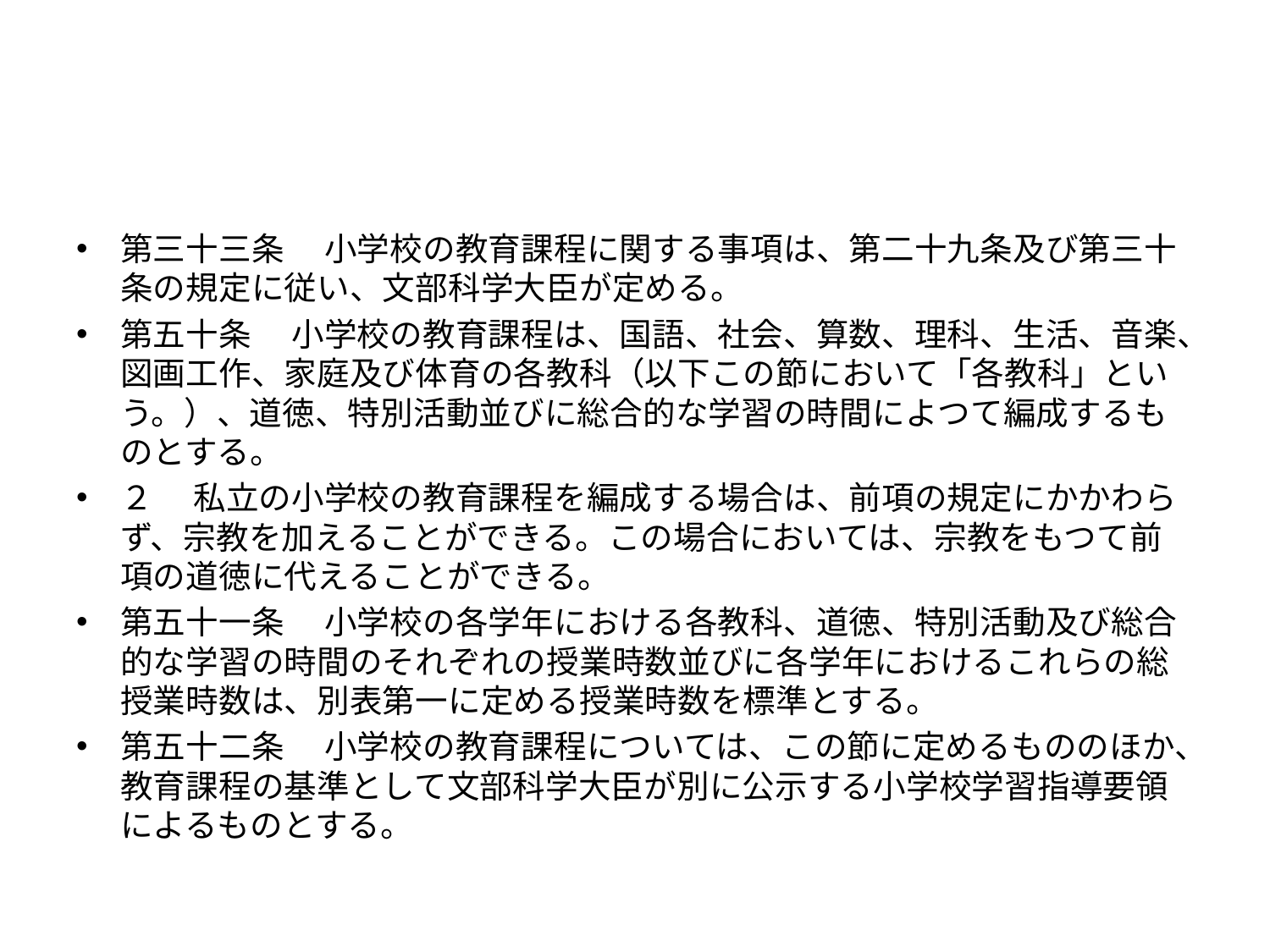

#
第三十三条 　小学校の教育課程に関する事項は、第二十九条及び第三十条の規定に従い、文部科学大臣が定める。
第五十条 　小学校の教育課程は、国語、社会、算数、理科、生活、音楽、図画工作、家庭及び体育の各教科（以下この節において「各教科」という。）、道徳、特別活動並びに総合的な学習の時間によつて編成するものとする。
２ 　私立の小学校の教育課程を編成する場合は、前項の規定にかかわらず、宗教を加えることができる。この場合においては、宗教をもつて前項の道徳に代えることができる。
第五十一条 　小学校の各学年における各教科、道徳、特別活動及び総合的な学習の時間のそれぞれの授業時数並びに各学年におけるこれらの総授業時数は、別表第一に定める授業時数を標準とする。
第五十二条 　小学校の教育課程については、この節に定めるもののほか、教育課程の基準として文部科学大臣が別に公示する小学校学習指導要領によるものとする。